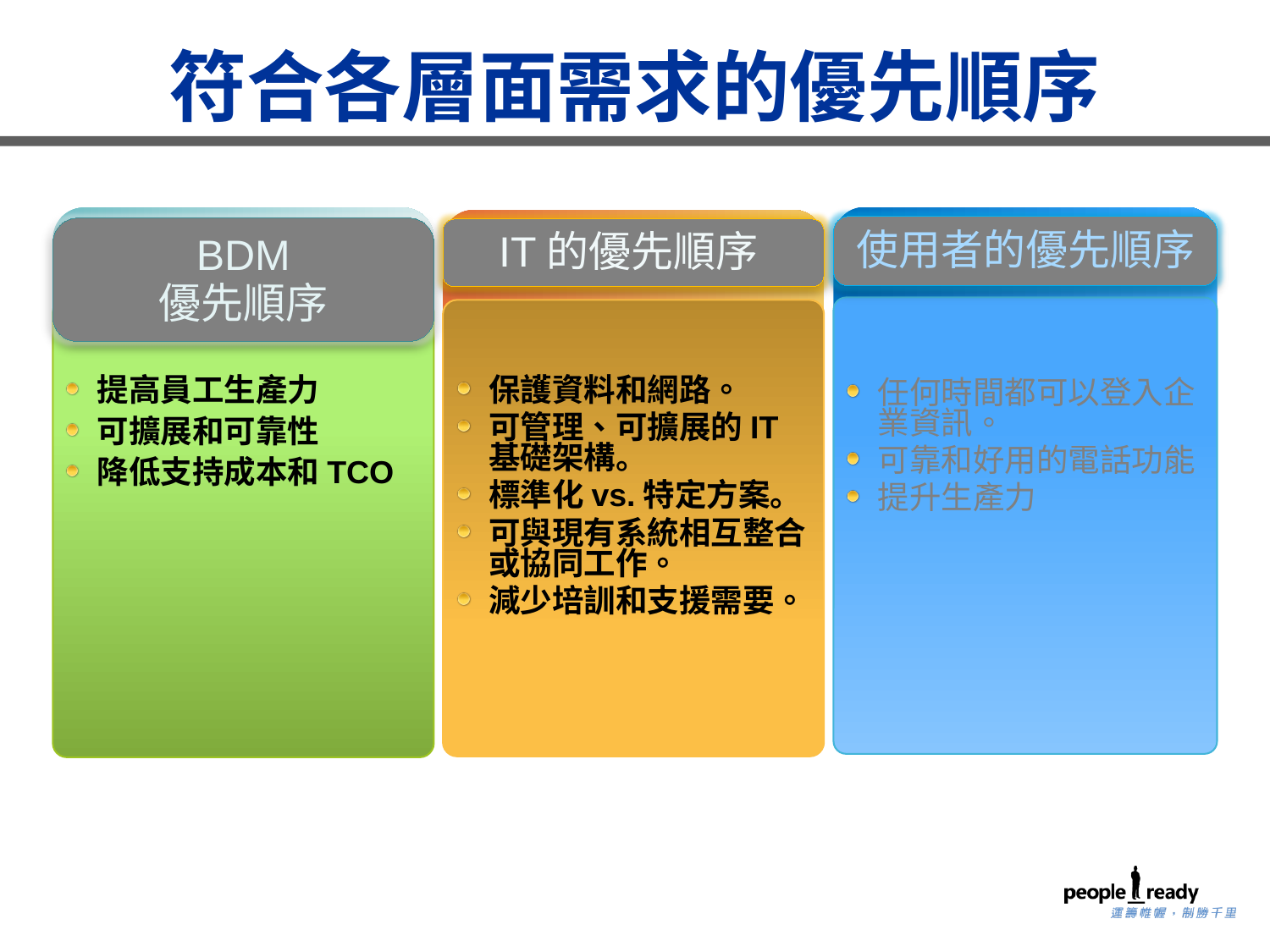

符合各層面需求的優先順序

使用者的優先順序
BDM
優先順序
IT的優先順序

保護資料和網路。
可管理、可擴展的IT基礎架構。
標準化vs.特定方案。
可與現有系統相互整合或協同工作。
減少培訓和支援需要。
提高員工生產力
可擴展和可靠性
降低支持成本和TCO
任何時間都可以登入企業資訊。
可靠和好用的電話功能
提升生產力